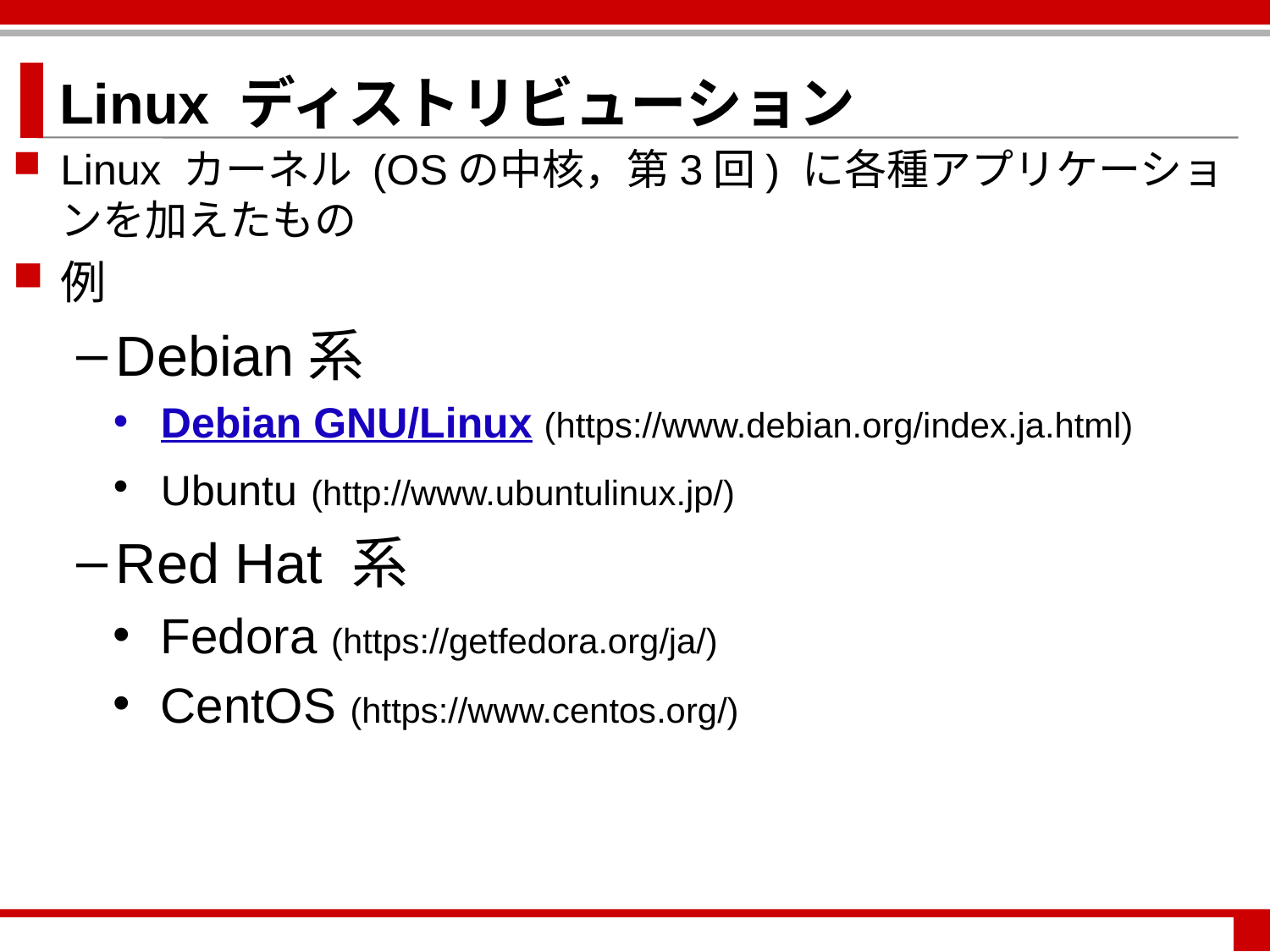

Linux ディストリビューション
Linux カーネル (OSの中核，第3回) に各種アプリケーションを加えたもの
例
Debian系
Debian GNU/Linux (https://www.debian.org/index.ja.html)
Ubuntu (http://www.ubuntulinux.jp/)
Red Hat 系
Fedora (https://getfedora.org/ja/)
CentOS (https://www.centos.org/)